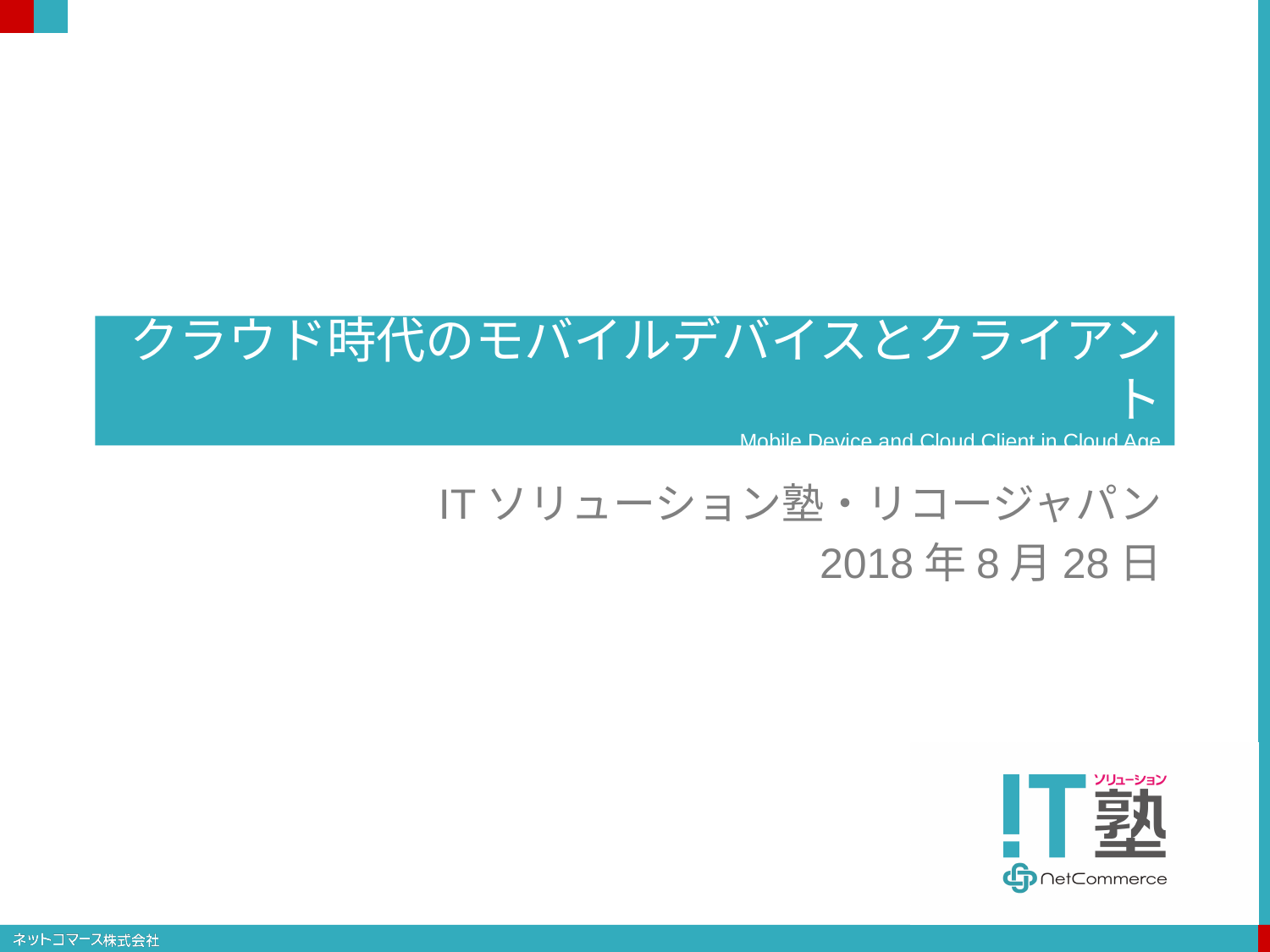

# クラウド時代のモバイルデバイスとクライアント Mobile Device and Cloud Client in Cloud Age
ITソリューション塾・リコージャパン
2018年8月28日